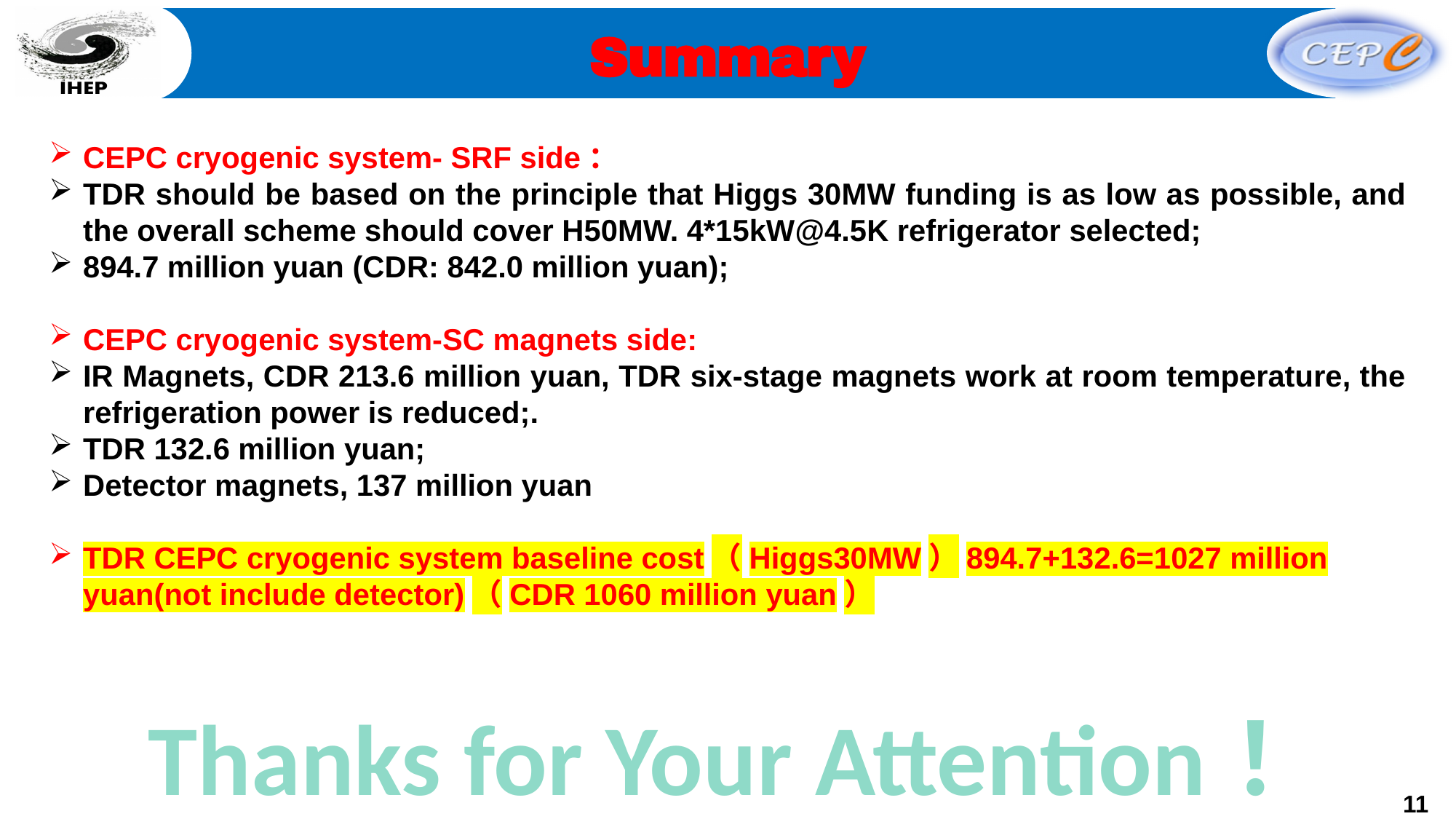

Summary
CEPC cryogenic system- SRF side：
TDR should be based on the principle that Higgs 30MW funding is as low as possible, and the overall scheme should cover H50MW. 4*15kW@4.5K refrigerator selected;
894.7 million yuan (CDR: 842.0 million yuan);

CEPC cryogenic system-SC magnets side:
IR Magnets, CDR 213.6 million yuan, TDR six-stage magnets work at room temperature, the refrigeration power is reduced;.
TDR 132.6 million yuan;
Detector magnets, 137 million yuan

TDR CEPC cryogenic system baseline cost（Higgs30MW）894.7+132.6=1027 million yuan(not include detector)（CDR 1060 million yuan）
Thanks for Your Attention！
加速器中心低温组